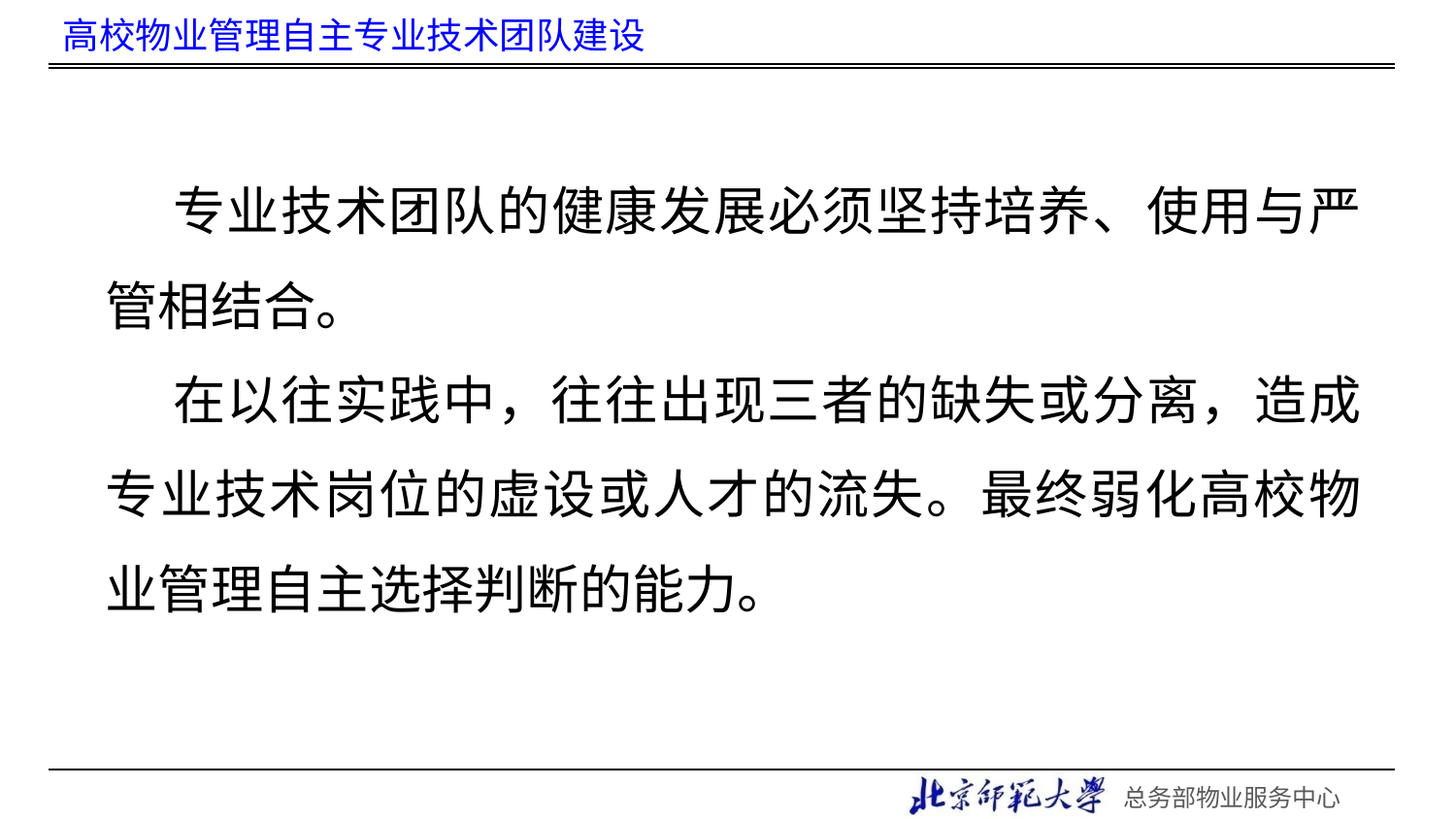

专业技术团队的健康发展必须坚持培养、使用与严管相结合。
    在以往实践中，往往出现三者的缺失或分离，造成专业技术岗位的虚设或人才的流失。最终弱化高校物业管理自主选择判断的能力。